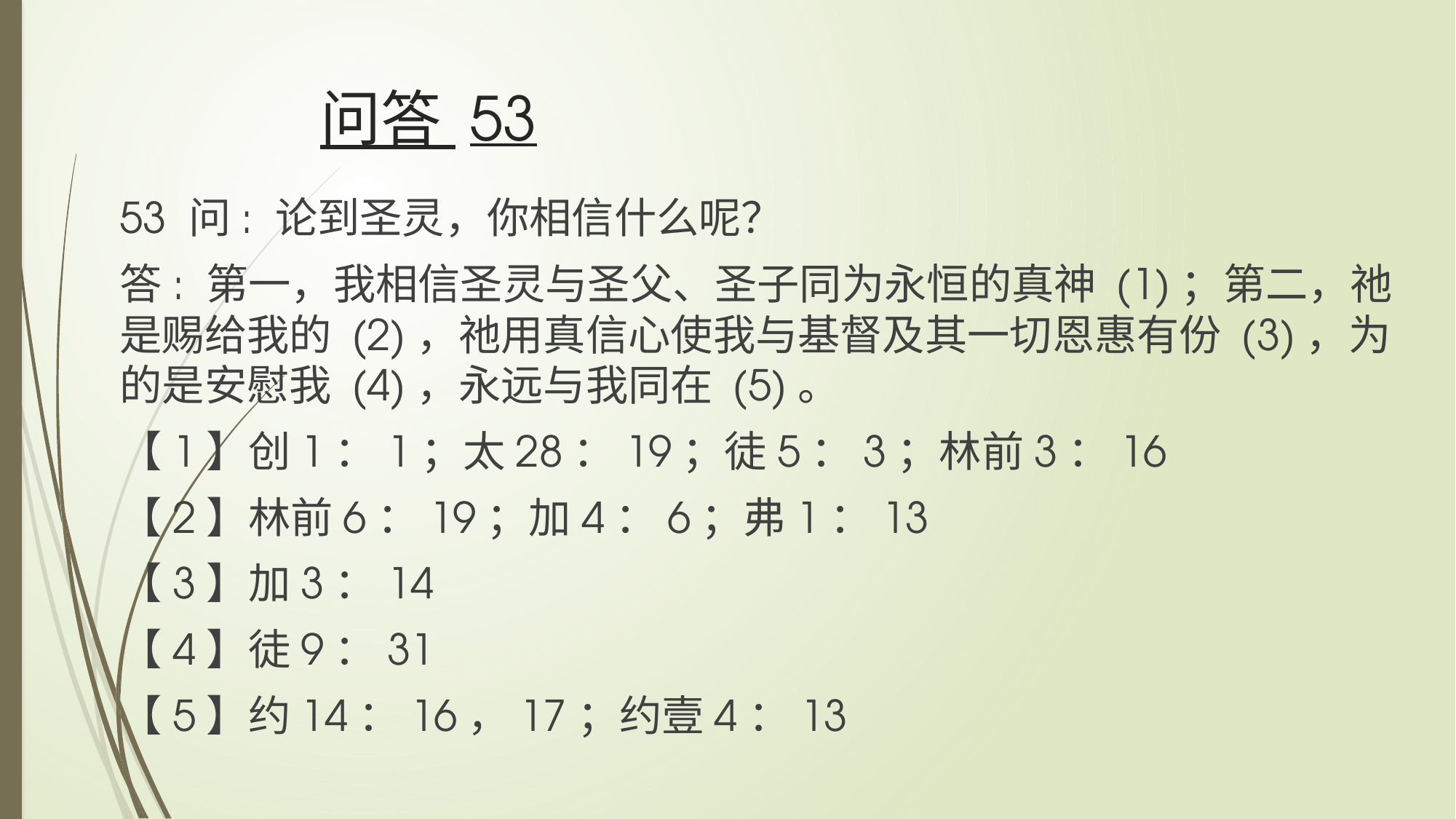

# 问答 53
53 问: 论到圣灵，你相信什么呢？
答: 第一，我相信圣灵与圣父、圣子同为永恒的真神 (1)；第二，祂是赐给我的 (2)，祂用真信心使我与基督及其一切恩惠有份 (3)，为的是安慰我 (4)，永远与我同在 (5)。
【1】创1：1；太28：19；徒5：3；林前3：16
【2】林前6：19；加4：6；弗1：13
【3】加3：14
【4】徒9：31
【5】约14：16，17；约壹4：13